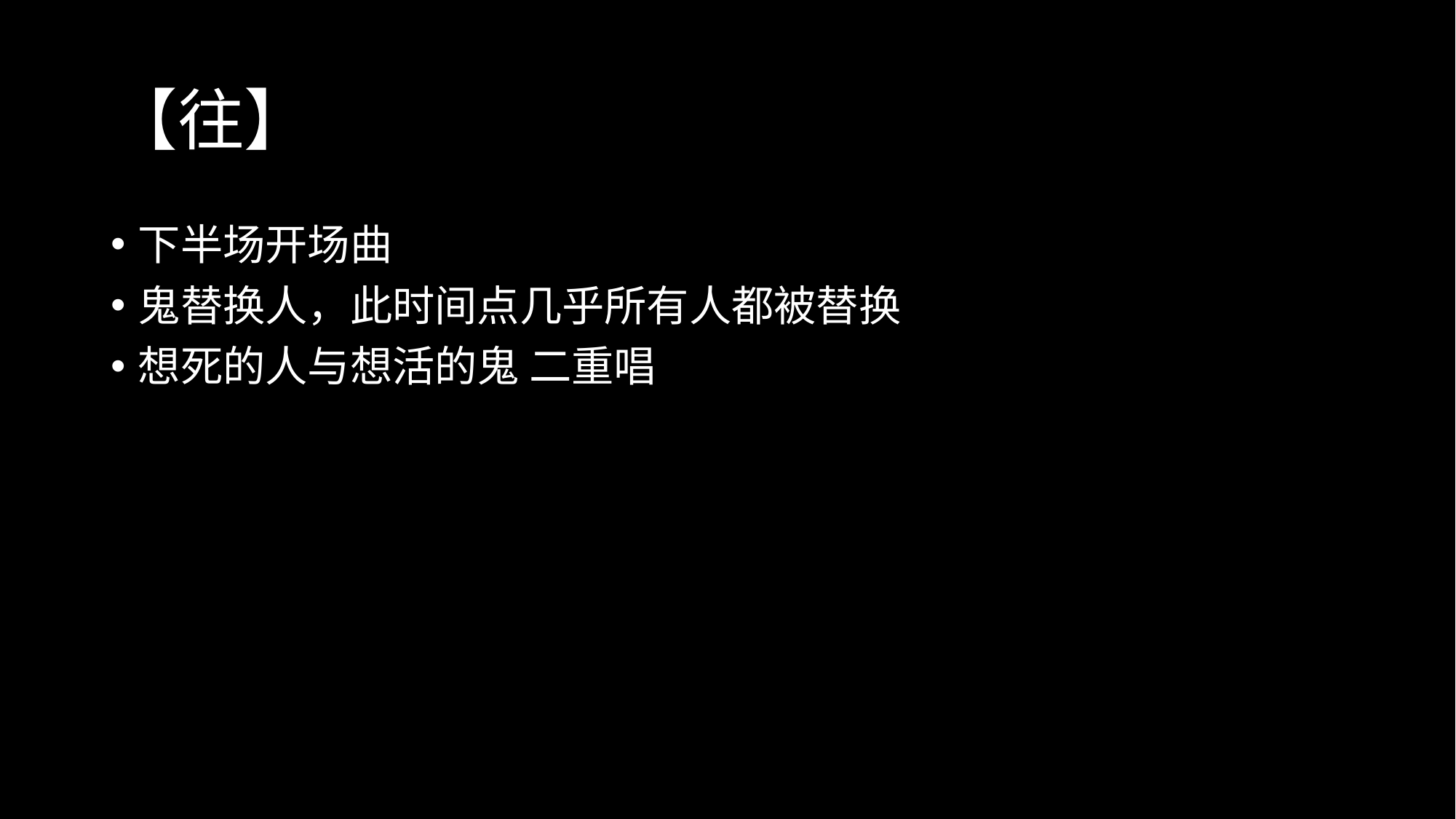

# 【往】
下半场开场曲
鬼替换人，此时间点几乎所有人都被替换
想死的人与想活的鬼 二重唱